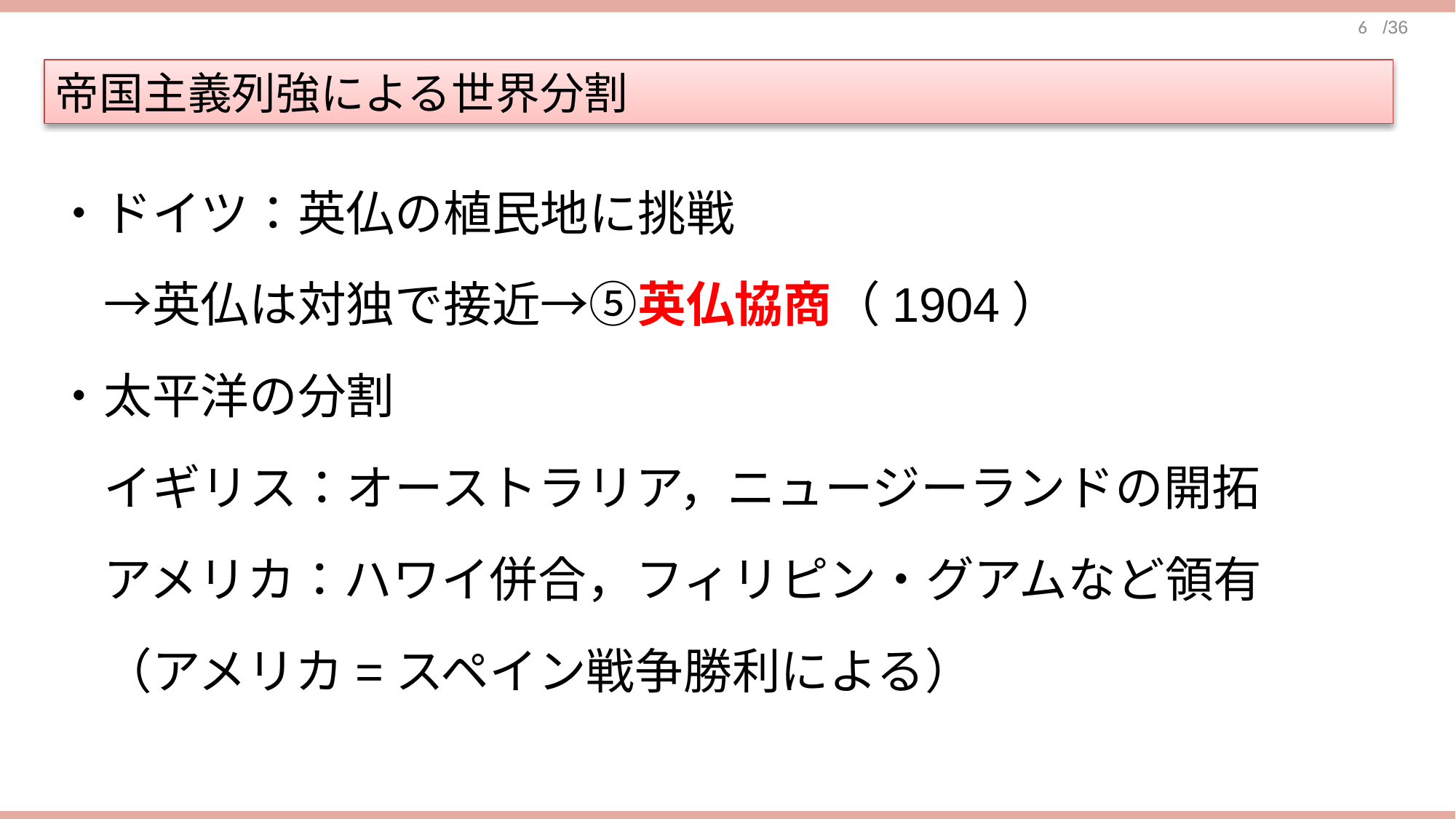

帝国主義列強による世界分割
・ドイツ：英仏の植民地に挑戦
　→英仏は対独で接近→⑤英仏協商（1904）
・太平洋の分割
　イギリス：オーストラリア，ニュージーランドの開拓
　アメリカ：ハワイ併合，フィリピン・グアムなど領有
　（アメリカ=スペイン戦争勝利による）